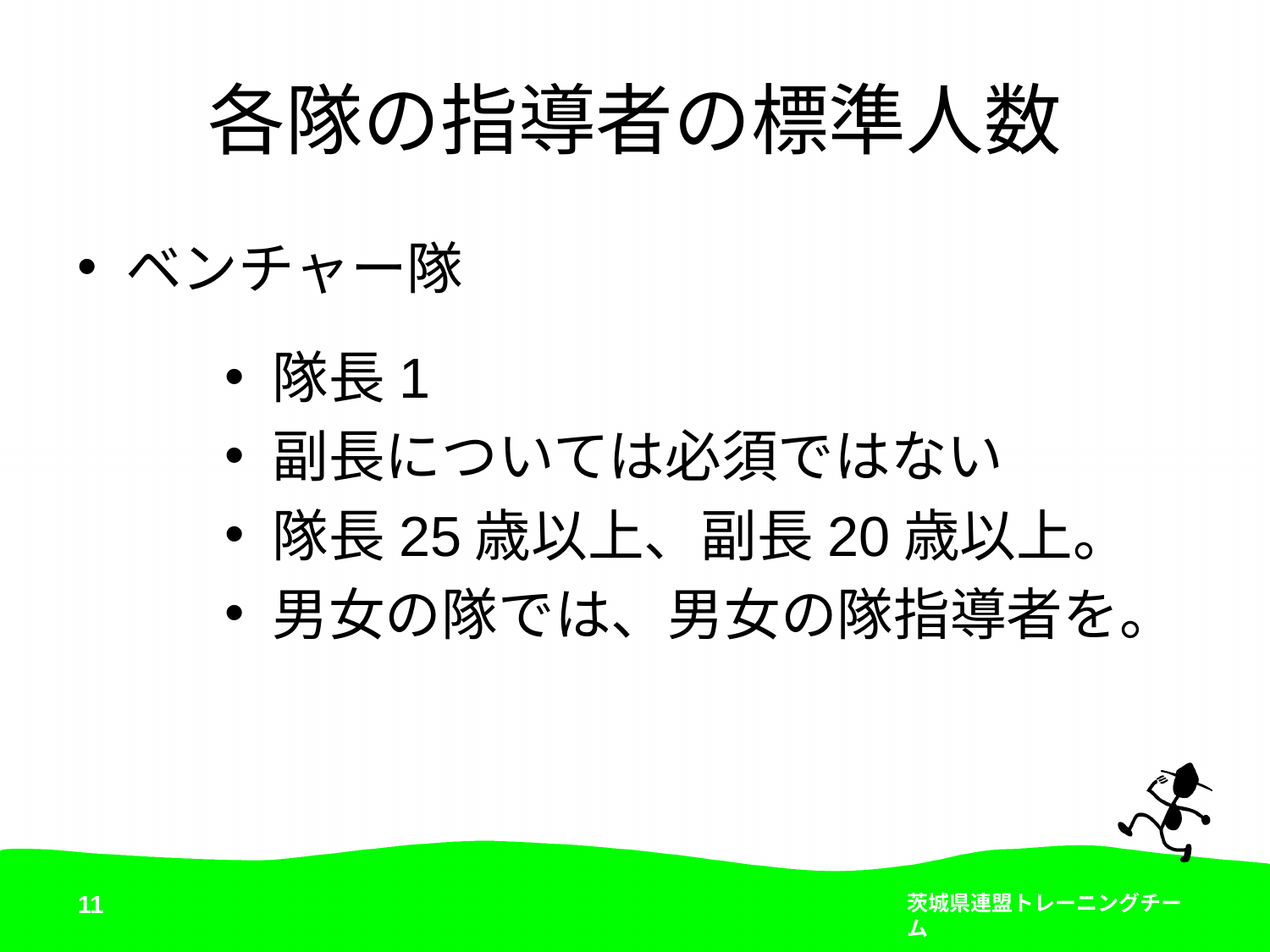

# 各隊の指導者の標準人数
ベンチャー隊
隊長1
副長については必須ではない
隊長25歳以上、副長20歳以上。
男女の隊では、男女の隊指導者を。

11
茨城県連盟トレーニングチーム